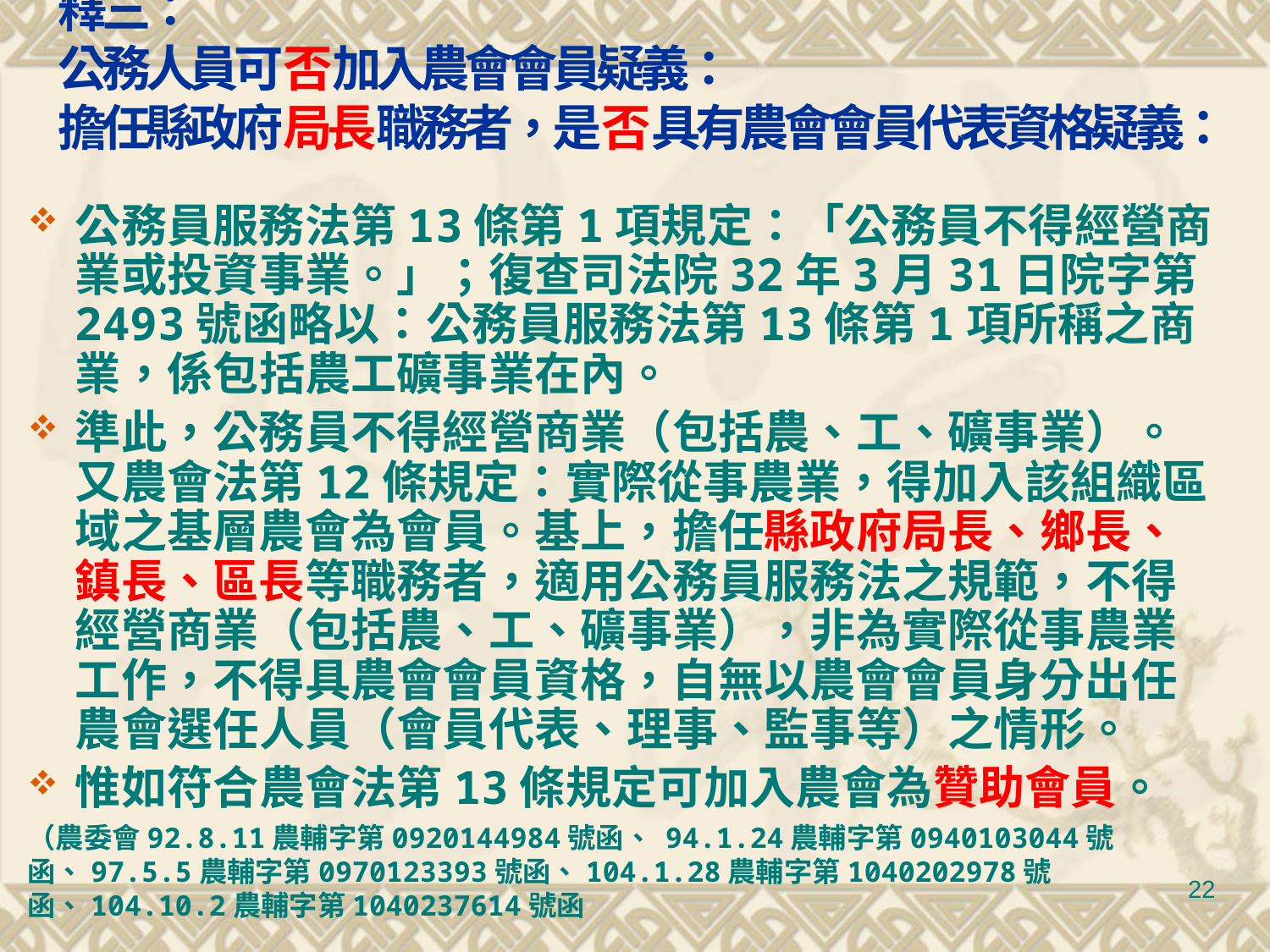

# 釋三： 公務人員可否加入農會會員疑義： 擔任縣政府局長職務者，是否具有農會會員代表資格疑義：
公務員服務法第13條第1項規定：「公務員不得經營商業或投資事業。」；復查司法院32年3月31日院字第2493號函略以：公務員服務法第13條第1項所稱之商業，係包括農工礦事業在內。
準此，公務員不得經營商業（包括農、工、礦事業）。又農會法第12條規定：實際從事農業，得加入該組織區域之基層農會為會員。基上，擔任縣政府局長、鄉長、鎮長、區長等職務者，適用公務員服務法之規範，不得經營商業（包括農、工、礦事業），非為實際從事農業工作，不得具農會會員資格，自無以農會會員身分出任農會選任人員（會員代表、理事、監事等）之情形。
惟如符合農會法第13條規定可加入農會為贊助會員。
（農委會92.8.11農輔字第0920144984號函、 94.1.24農輔字第0940103044號函、97.5.5農輔字第0970123393號函、104.1.28農輔字第1040202978號函、104.10.2農輔字第1040237614號函
22